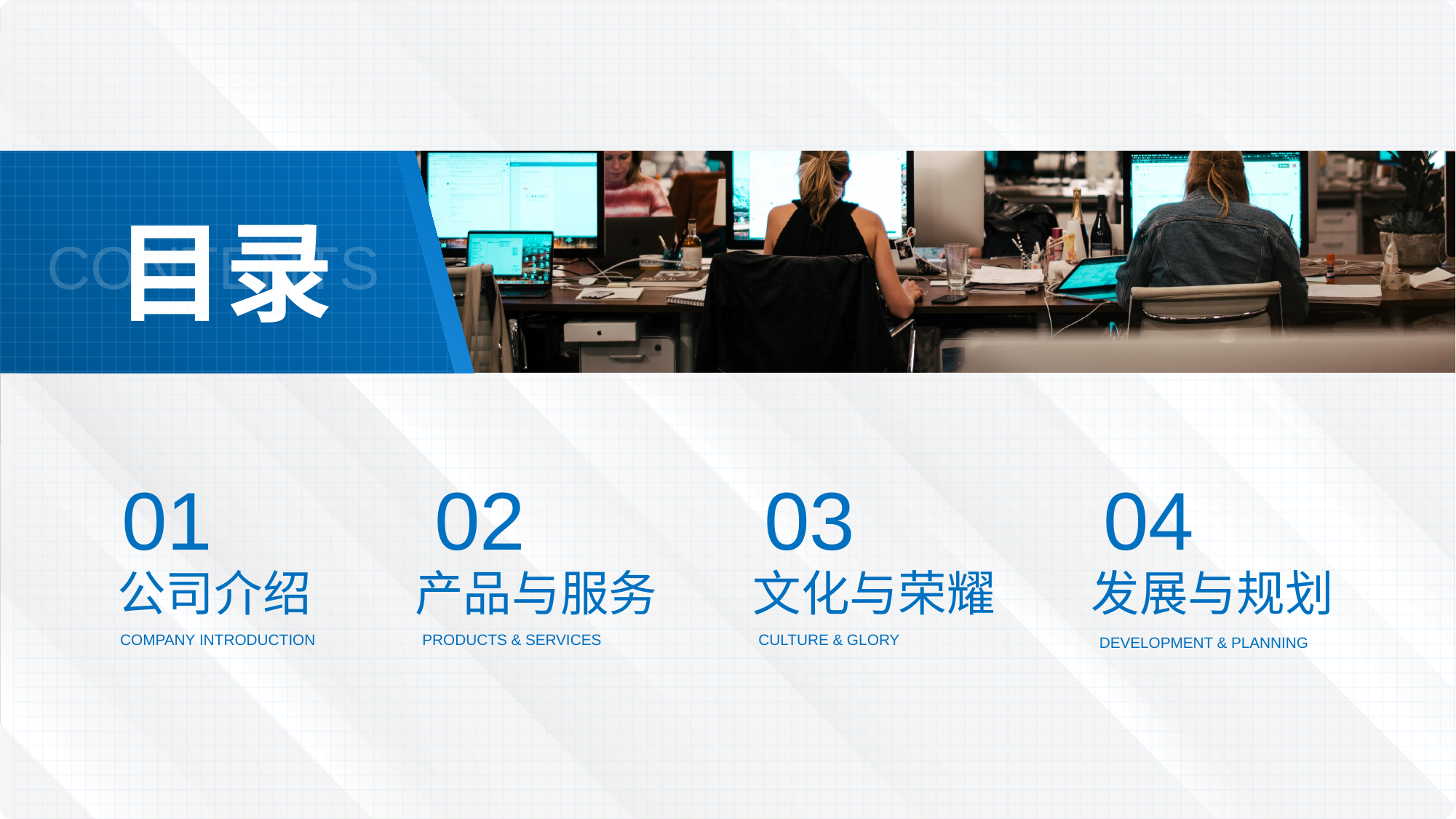

01
02
03
04
公司介绍
产品与服务
文化与荣耀
发展与规划
CULTURE & GLORY
PRODUCTS & SERVICES
COMPANY INTRODUCTION
 DEVELOPMENT & PLANNING